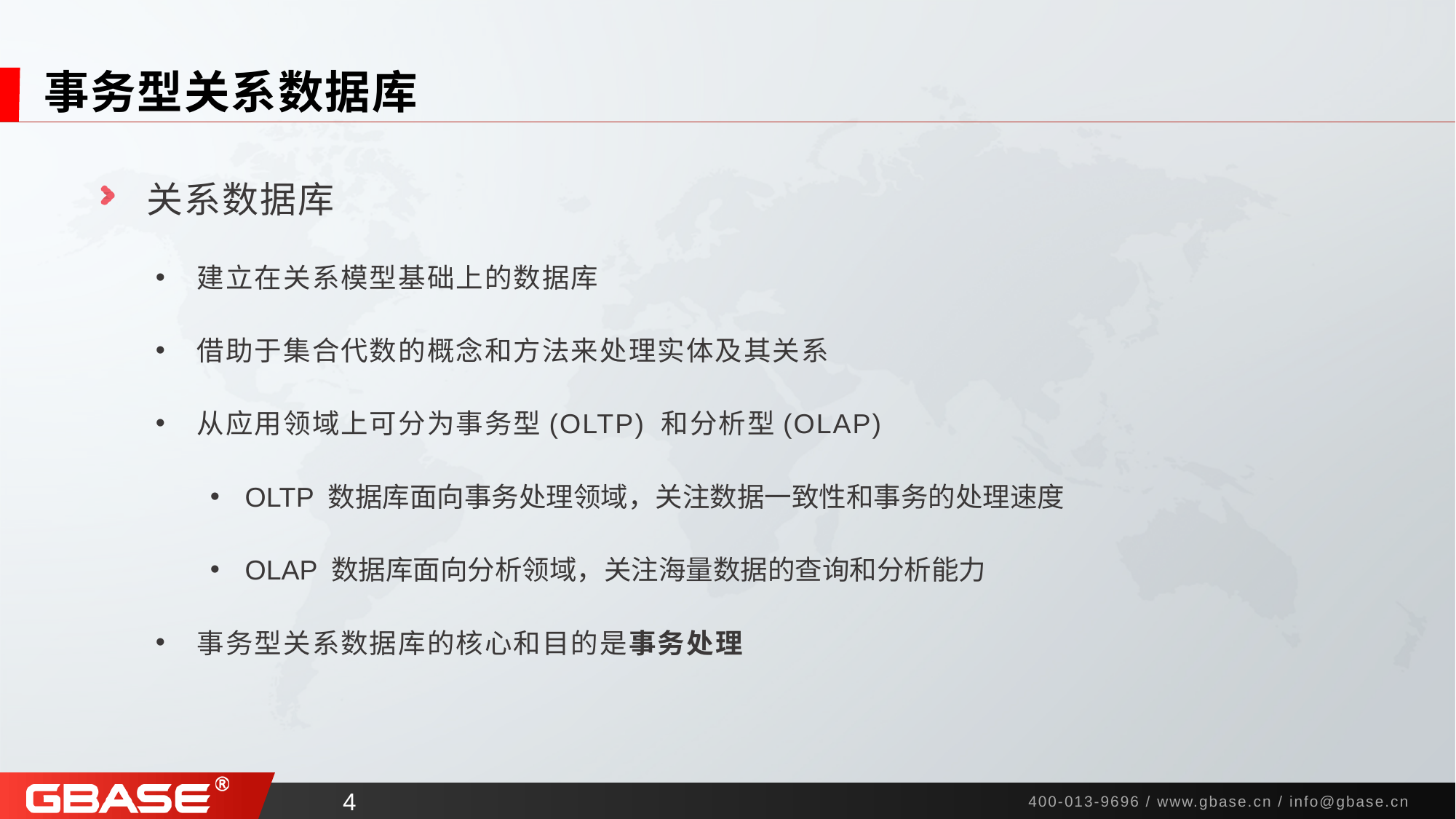

# 事务型关系数据库
 关系数据库
 建立在关系模型基础上的数据库
 借助于集合代数的概念和方法来处理实体及其关系
 从应用领域上可分为事务型(OLTP) 和分析型(OLAP)
 OLTP 数据库面向事务处理领域，关注数据一致性和事务的处理速度
 OLAP 数据库面向分析领域，关注海量数据的查询和分析能力
 事务型关系数据库的核心和目的是事务处理